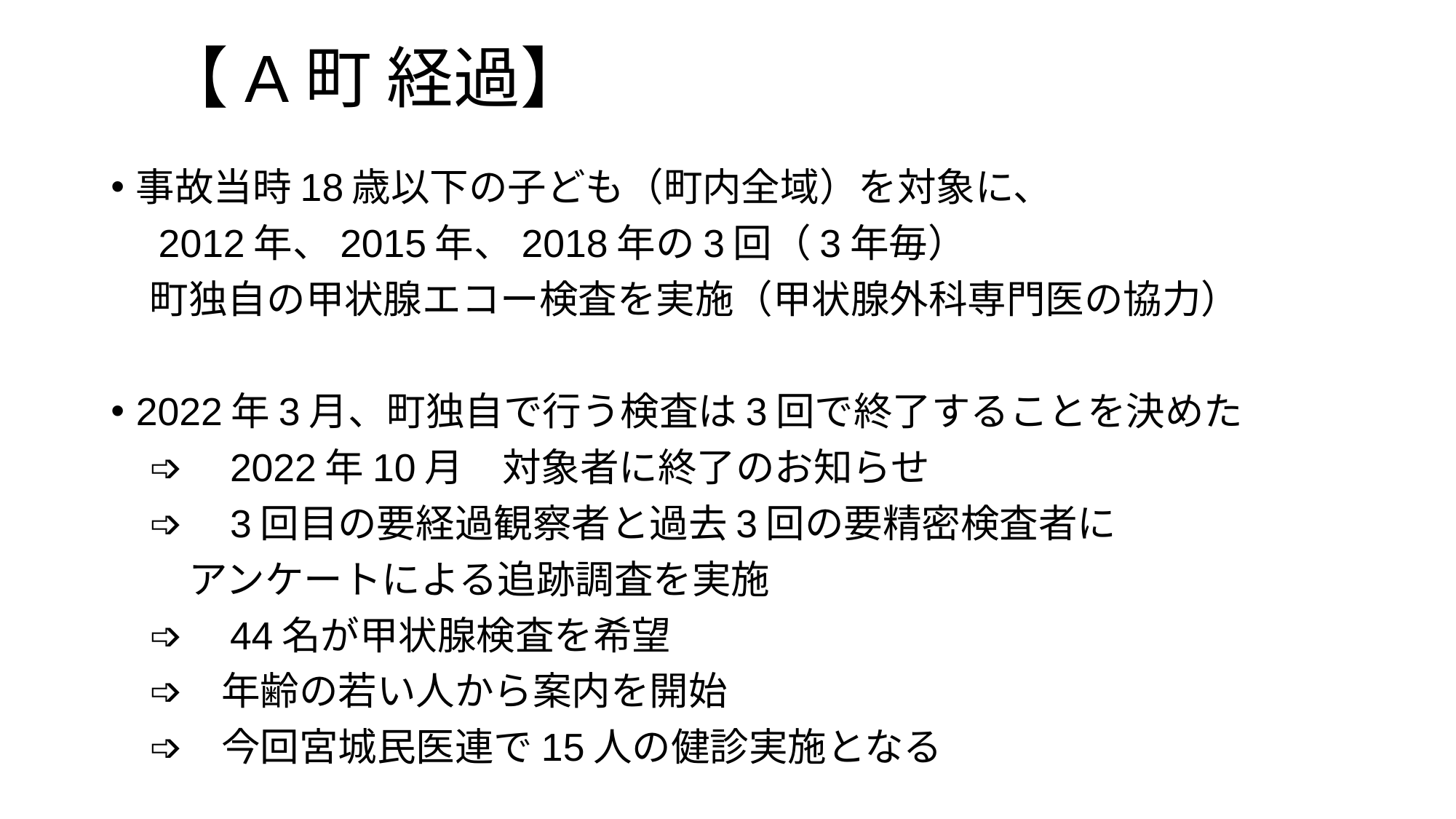

# 【A町 経過】
事故当時18歳以下の子ども（町内全域）を対象に、
　2012年、2015年、2018年の3回（3年毎）
　町独自の甲状腺エコー検査を実施（甲状腺外科専門医の協力）

2022年3月、町独自で行う検査は3回で終了することを決めた
　➩　2022年10月　対象者に終了のお知らせ
　➩　3回目の要経過観察者と過去3回の要精密検査者に
　　アンケートによる追跡調査を実施
　➩　44名が甲状腺検査を希望
　➩　年齢の若い人から案内を開始
　➩　今回宮城民医連で15人の健診実施となる